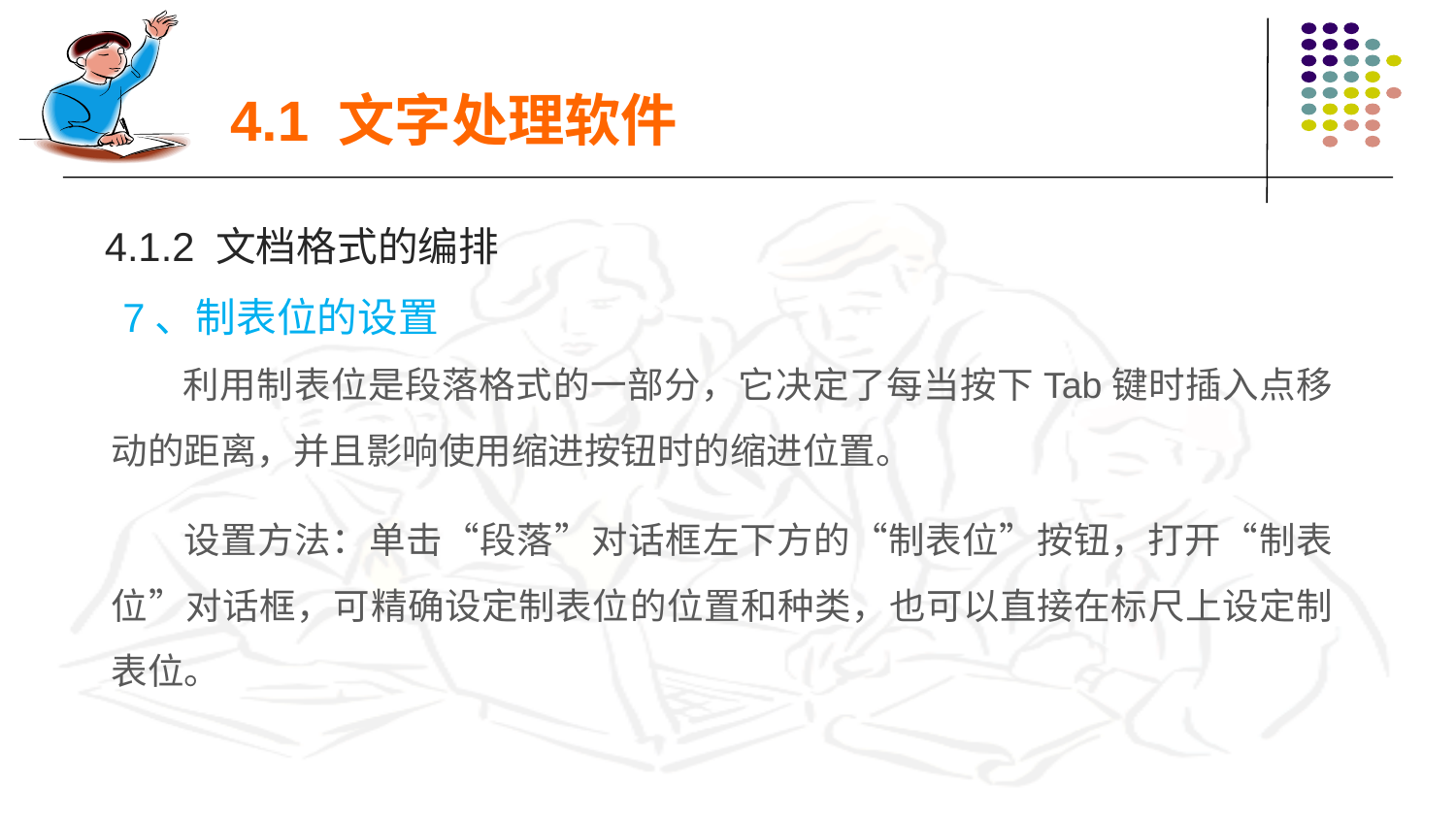

4.1 文字处理软件
4.1.2 文档格式的编排
 7、制表位的设置
       利用制表位是段落格式的一部分，它决定了每当按下Tab键时插入点移动的距离，并且影响使用缩进按钮时的缩进位置。
       设置方法：单击“段落”对话框左下方的“制表位”按钮，打开“制表位”对话框，可精确设定制表位的位置和种类，也可以直接在标尺上设定制表位。